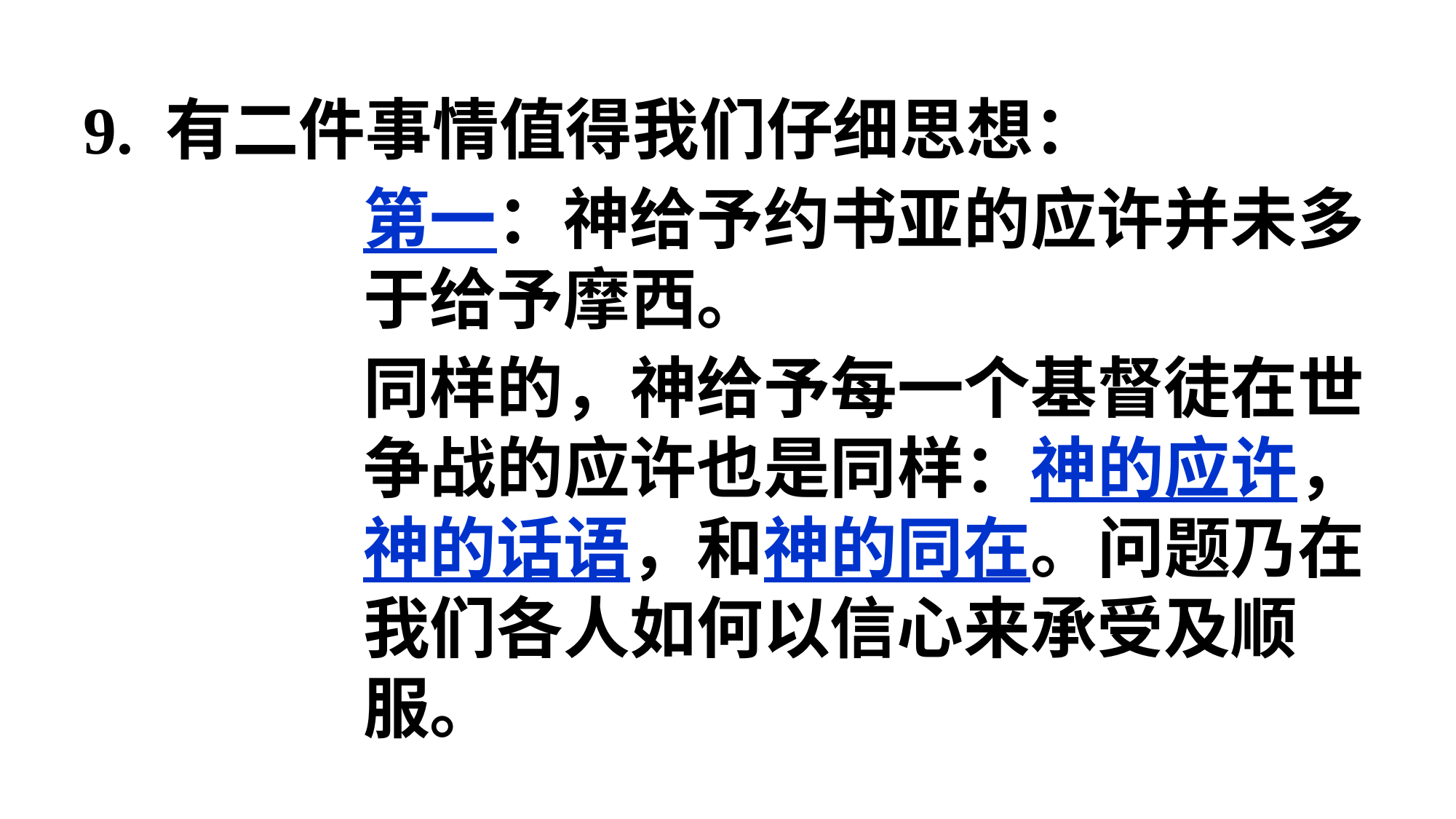

9. 	有二件事情值得我们仔细思想：
	第一：神给予约书亚的应许并未多于给予摩西。
同样的，神给予每一个基督徒在世争战的应许也是同样：神的应许，神的话语，和神的同在。问题乃在我们各人如何以信心来承受及顺服。